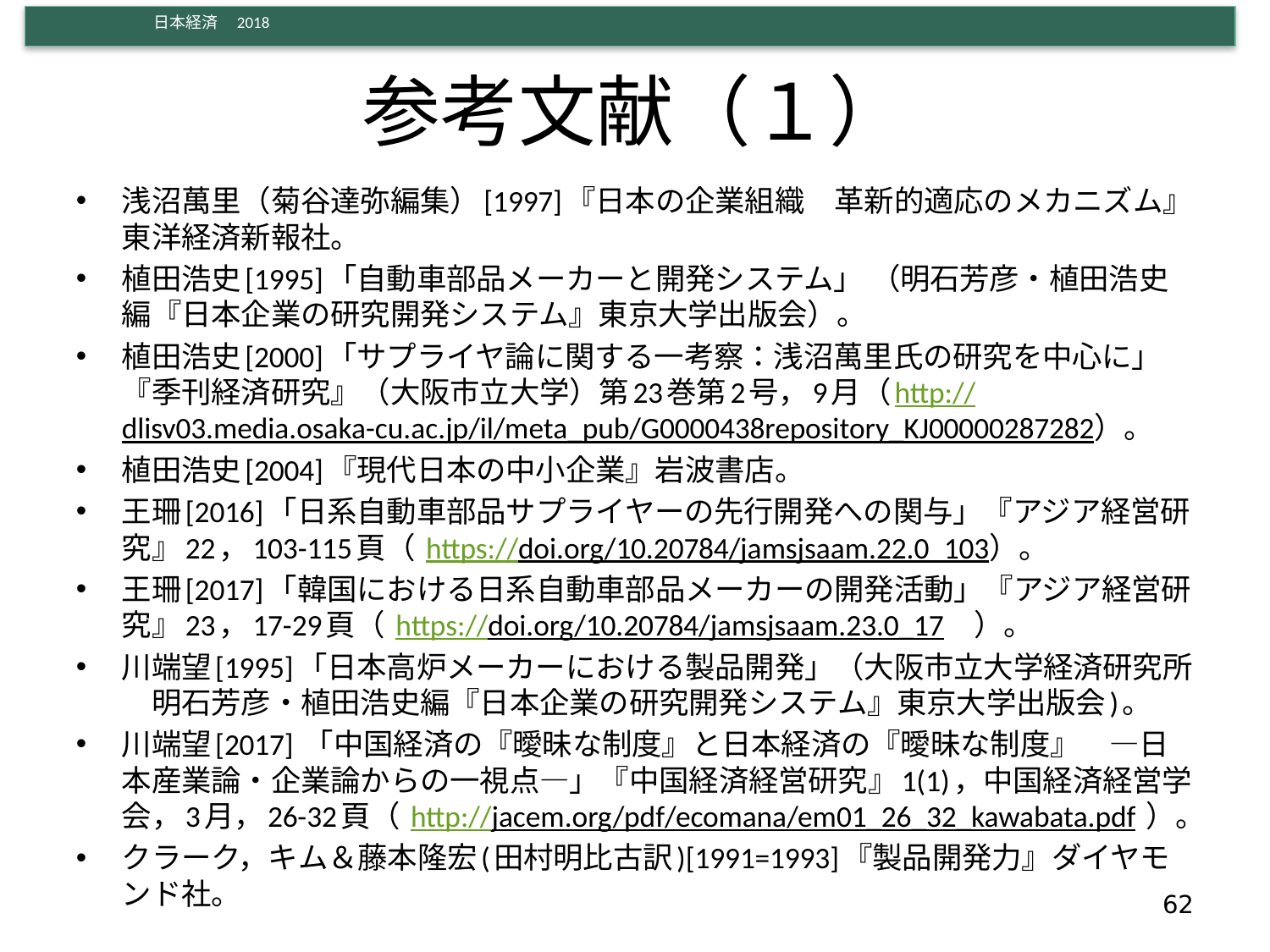

# 参考文献（１）
浅沼萬里（菊谷達弥編集）[1997]『日本の企業組織　革新的適応のメカニズム』東洋経済新報社。
植田浩史[1995]「自動車部品メーカーと開発システム」 （明石芳彦・植田浩史編『日本企業の研究開発システム』東京大学出版会）。
植田浩史[2000]「サプライヤ論に関する一考察：浅沼萬里氏の研究を中心に」『季刊経済研究』（大阪市立大学）第23巻第2号，9月（http://dlisv03.media.osaka-cu.ac.jp/il/meta_pub/G0000438repository_KJ00000287282）。
植田浩史[2004]『現代日本の中小企業』岩波書店。
王珊[2016]「日系自動車部品サプライヤーの先行開発への関与」『アジア経営研究』22，103-115頁（ https://doi.org/10.20784/jamsjsaam.22.0_103）。
王珊[2017]「韓国における日系自動車部品メーカーの開発活動」『アジア経営研究』23，17-29頁（ https://doi.org/10.20784/jamsjsaam.23.0_17　）。
川端望[1995]「日本高炉メーカーにおける製品開発」（大阪市立大学経済研究所　明石芳彦・植田浩史編『日本企業の研究開発システム』東京大学出版会)。
川端望[2017] 「中国経済の『曖昧な制度』と日本経済の『曖昧な制度』　―日本産業論・企業論からの一視点―」『中国経済経営研究』1(1)，中国経済経営学会，3月，26-32頁（ http://jacem.org/pdf/ecomana/em01_26_32_kawabata.pdf ）。
クラーク，キム＆藤本隆宏(田村明比古訳)[1991=1993]『製品開発力』ダイヤモンド社。
62